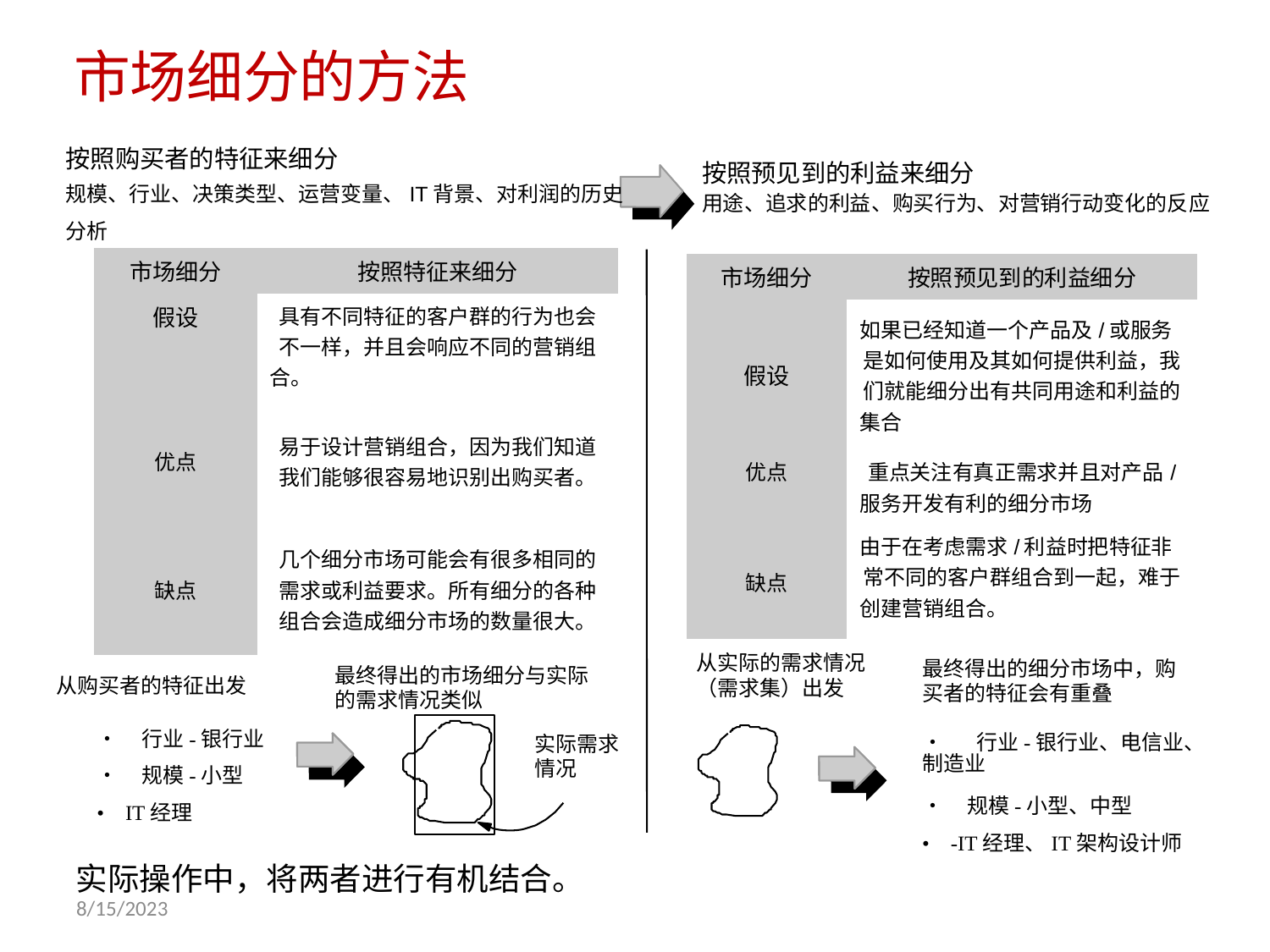

市场细分的方法
按照购买者的特征来细分
规模、行业、决策类型、运营变量、IT背景、对利润的历史
分析

按照预见到的利益来细分
用途、追求的利益、购买行为、对营销行动变化的反应

| 市场细分 | 按照特征来细分 |
| --- | --- |
| 假设 | 具有不同特征的客户群的行为也会 不一样，并且会响应不同的营销组 合。 |
| 优点 | 易于设计营销组合，因为我们知道 我们能够很容易地识别出购买者。 |
| 缺点 | 几个细分市场可能会有很多相同的 需求或利益要求。所有细分的各种 组合会造成细分市场的数量很大。 |

| 市场细分 | 按照预见到的利益细分 |
| --- | --- |
| 假设 | 如果已经知道一个产品及/或服务 是如何使用及其如何提供利益，我 们就能细分出有共同用途和利益的 集合 |
| 优点 | 重点关注有真正需求并且对产品/ 服务开发有利的细分市场 |
| 缺点 | 由于在考虑需求/利益时把特征非 常不同的客户群组合到一起，难于 创建营销组合。 |
从实际的需求情况
（需求集）出发
最终得出的细分市场中，购
买者的特征会有重叠

•      行业-银行业、电信业、
制造业

•    规模-小型、中型
•    -IT经理、IT架构设计师
最终得出的市场细分与实际
的需求情况类似

	实际需求
	情况
从购买者的特征出发

	•    行业-银行业
	•    规模-小型
	•    IT经理

实际操作中，将两者进行有机结合。
8/15/2023